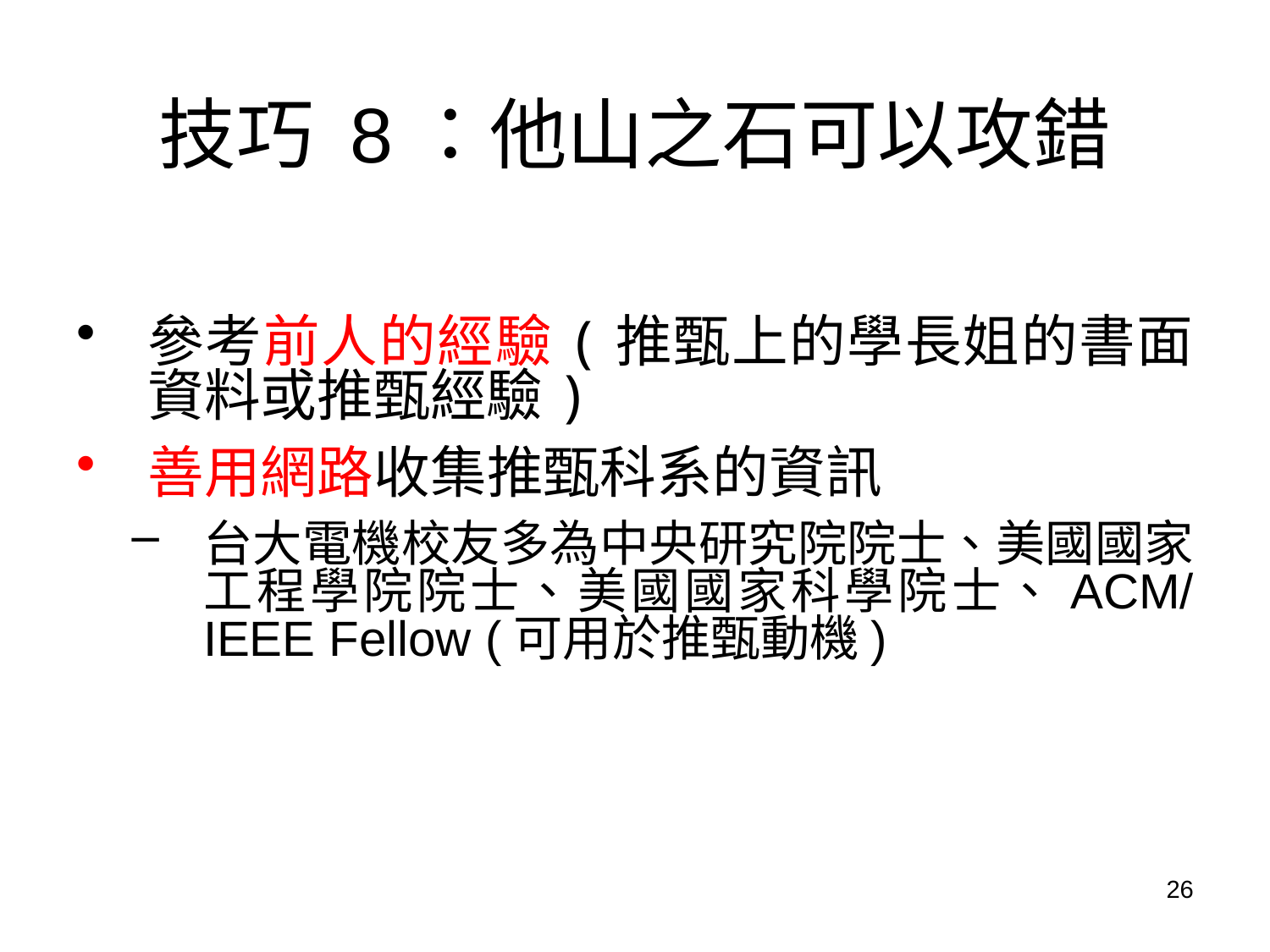

# 技巧 8：他山之石可以攻錯

參考前人的經驗(推甄上的學長姐的書面資料或推甄經驗)
善用網路收集推甄科系的資訊
台大電機校友多為中央研究院院士、美國國家工程學院院士、美國國家科學院士、ACM/IEEE Fellow (可用於推甄動機)

26